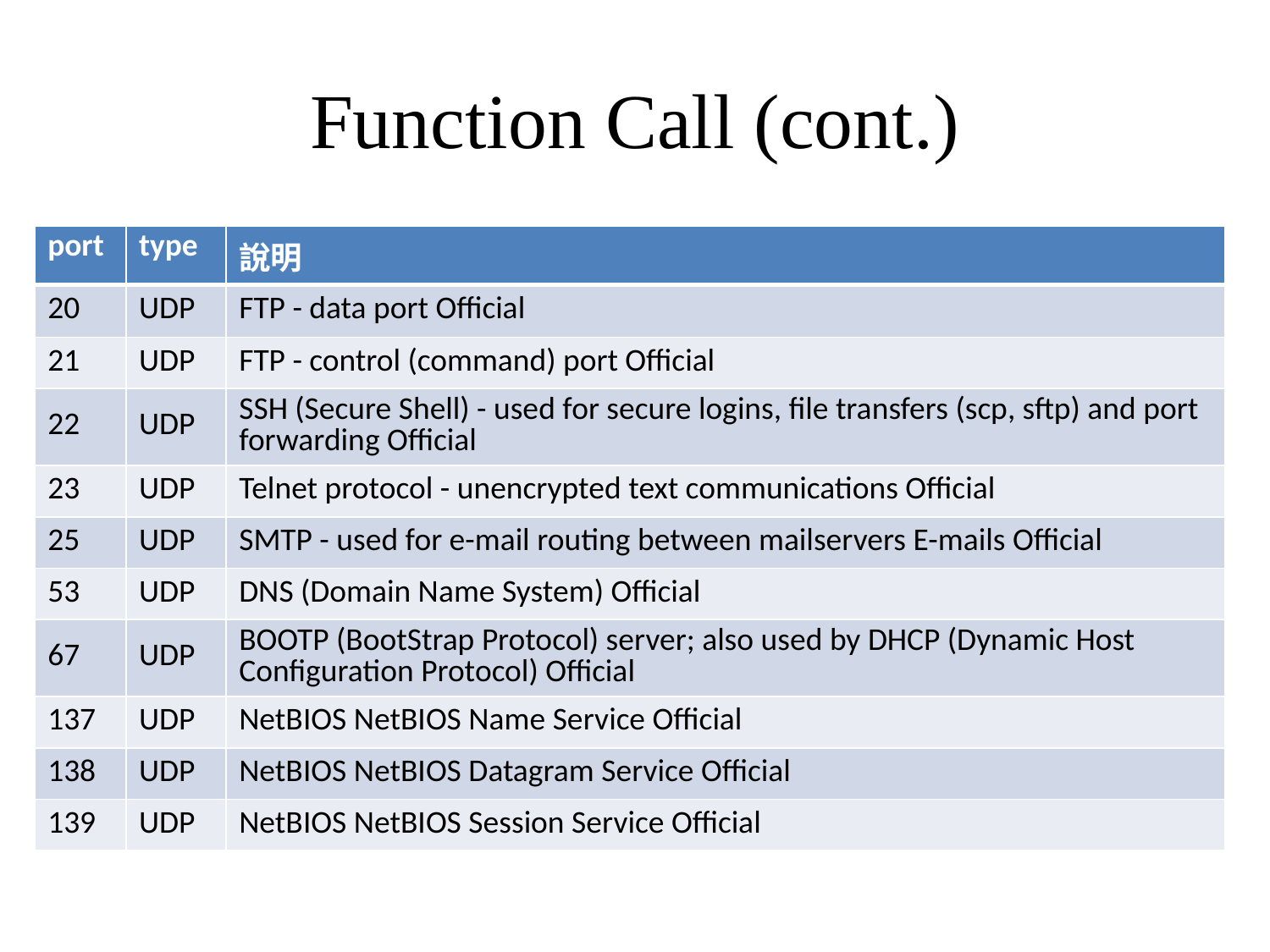

# Function Call (cont.)
| port | type | 說明 |
| --- | --- | --- |
| 20 | UDP | FTP - data port Official |
| 21 | UDP | FTP - control (command) port Official |
| 22 | UDP | SSH (Secure Shell) - used for secure logins, file transfers (scp, sftp) and port forwarding Official |
| 23 | UDP | Telnet protocol - unencrypted text communications Official |
| 25 | UDP | SMTP - used for e-mail routing between mailservers E-mails Official |
| 53 | UDP | DNS (Domain Name System) Official |
| 67 | UDP | BOOTP (BootStrap Protocol) server; also used by DHCP (Dynamic Host Configuration Protocol) Official |
| 137 | UDP | NetBIOS NetBIOS Name Service Official |
| 138 | UDP | NetBIOS NetBIOS Datagram Service Official |
| 139 | UDP | NetBIOS NetBIOS Session Service Official |